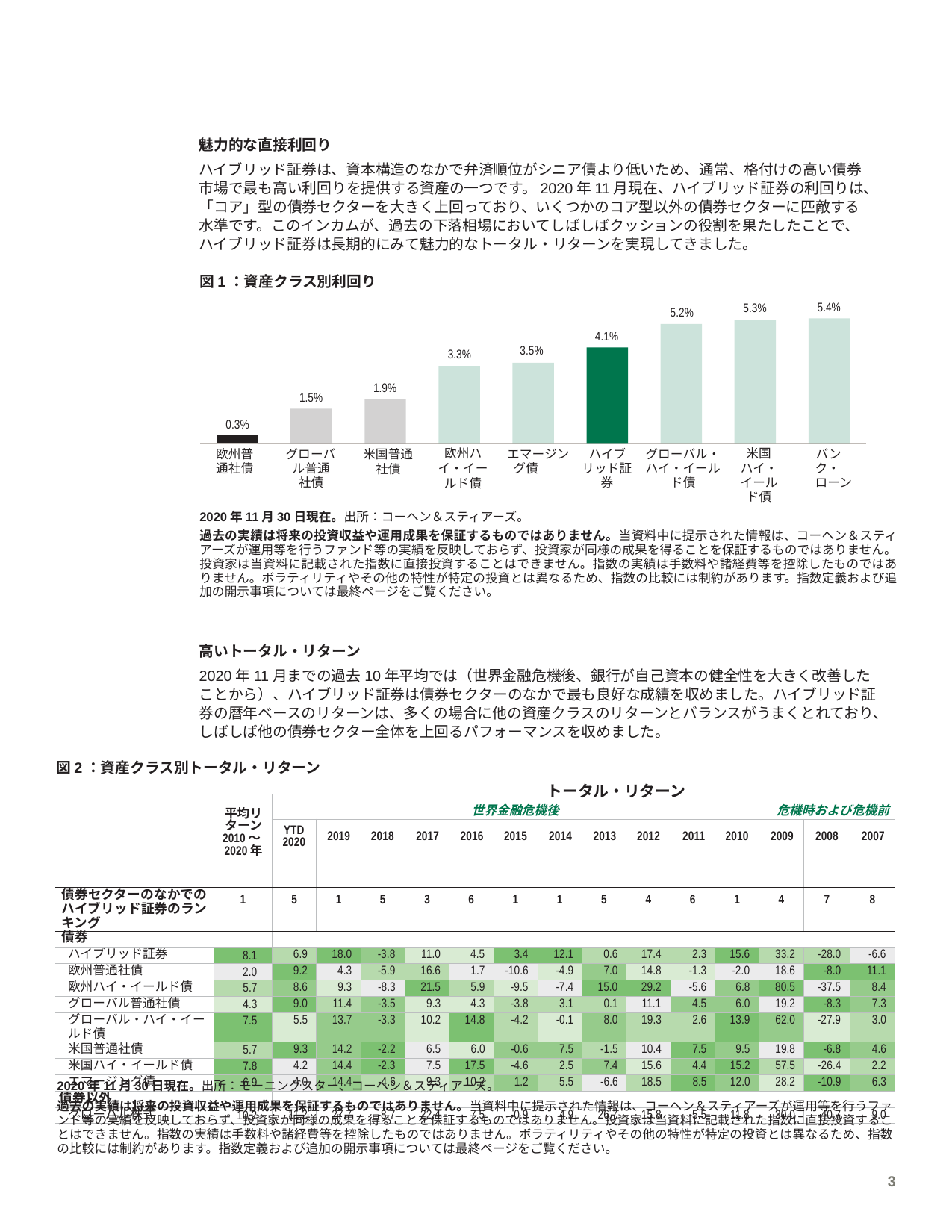

魅力的な直接利回り
ハイブリッド証券は、資本構造のなかで弁済順位がシニア債より低いため、通常、格付けの高い債券市場で最も高い利回りを提供する資産の一つです。2020年11月現在、ハイブリッド証券の利回りは、「コア」型の債券セクターを大きく上回っており、いくつかのコア型以外の債券セクターに匹敵する水準です。このインカムが、過去の下落相場においてしばしばクッションの役割を果たしたことで、ハイブリッド証券は長期的にみて魅力的なトータル・リターンを実現してきました。

図1：資産クラス別利回り
5.4%
5.3%
5.2%

4.1%
3.5%
3.3%

1.9%
1.5%

0.3%

欧州ハイ・イールド債
欧州普通社債
グローバル普通社債
米国普通社債
エマージング債
ハイブリッド証券
グローバル・ハイ・イールド債
米国
ハイ・イールド債
バンク・ローン
2020年11月30日現在。出所：コーヘン＆スティアーズ。
過去の実績は将来の投資収益や運用成果を保証するものではありません。当資料中に提示された情報は、コーヘン＆スティアーズが運用等を行うファンド等の実績を反映しておらず、投資家が同様の成果を得ることを保証するものではありません。投資家は当資料に記載された指数に直接投資することはできません。指数の実績は手数料や諸経費等を控除したものではありません。ボラティリティやその他の特性が特定の投資とは異なるため、指数の比較には制約があります。指数定義および追加の開示事項については最終ページをご覧ください。

高いトータル・リターン
2020年11月までの過去10年平均では（世界金融危機後、銀行が自己資本の健全性を大きく改善したことから）、ハイブリッド証券は債券セクターのなかで最も良好な成績を収めました。ハイブリッド証券の暦年ベースのリターンは、多くの場合に他の資産クラスのリターンとバランスがうまくとれており、しばしば他の債券セクター全体を上回るパフォーマンスを収めました。

図2：資産クラス別トータル・リターン
トータル・リターン
| 平均リターン 2010～2020年 |  | 世界金融危機後 |  |  |  |  |  |  |  |  |  |  | 危機時および危機前 |  |  |
| --- | --- | --- | --- | --- | --- | --- | --- | --- | --- | --- | --- | --- | --- | --- | --- |
|  |  | YTD2020 | 2019 | 2018 | 2017 | 2016 | 2015 | 2014 | 2013 | 2012 | 2011 | 2010 | 2009 | 2008 | 2007 |
| 債券セクターのなかでのハイブリッド証券のランキング | 1 | 5 | 1 | 5 | 3 | 6 | 1 | 1 | 5 | 4 | 6 | 1 | 4 | 7 | 8 |
| 債券 |  |  |  |  |  |  |  |  |  |  |  |  |  |  |  |
| ハイブリッド証券 | 8.1 | 6.9 | 18.0 | -3.8 | 11.0 | 4.5 | 3.4 | 12.1 | 0.6 | 17.4 | 2.3 | 15.6 | 33.2 | -28.0 | -6.6 |
| 欧州普通社債 | 2.0 | 9.2 | 4.3 | -5.9 | 16.6 | 1.7 | -10.6 | -4.9 | 7.0 | 14.8 | -1.3 | -2.0 | 18.6 | -8.0 | 11.1 |
| 欧州ハイ・イールド債 | 5.7 | 8.6 | 9.3 | -8.3 | 21.5 | 5.9 | -9.5 | -7.4 | 15.0 | 29.2 | -5.6 | 6.8 | 80.5 | -37.5 | 8.4 |
| グローバル普通社債 | 4.3 | 9.0 | 11.4 | -3.5 | 9.3 | 4.3 | -3.8 | 3.1 | 0.1 | 11.1 | 4.5 | 6.0 | 19.2 | -8.3 | 7.3 |
| グローバル・ハイ・イールド債 | 7.5 | 5.5 | 13.7 | -3.3 | 10.2 | 14.8 | -4.2 | -0.1 | 8.0 | 19.3 | 2.6 | 13.9 | 62.0 | -27.9 | 3.0 |
| 米国普通社債 | 5.7 | 9.3 | 14.2 | -2.2 | 6.5 | 6.0 | -0.6 | 7.5 | -1.5 | 10.4 | 7.5 | 9.5 | 19.8 | -6.8 | 4.6 |
| 米国ハイ・イールド債 | 7.8 | 4.2 | 14.4 | -2.3 | 7.5 | 17.5 | -4.6 | 2.5 | 7.4 | 15.6 | 4.4 | 15.2 | 57.5 | -26.4 | 2.2 |
| エマージング債 | 6.9 | 4.0 | 14.4 | -4.6 | 9.3 | 10.2 | 1.2 | 5.5 | -6.6 | 18.5 | 8.5 | 12.0 | 28.2 | -10.9 | 6.3 |
| 債券以外 |  |  |  |  |  |  |  |  |  |  |  |  |  |  |  |
| グローバル株式 | 10.2 | 11.2 | 27.7 | -8.7 | 22.4 | 7.5 | -0.9 | 4.9 | 26.7 | 15.8 | -5.5 | 11.8 | 30.0 | -40.7 | 9.0 |
2020年11月30日現在。出所：モーニングスター、コーヘン＆スティアーズ。
過去の実績は将来の投資収益や運用成果を保証するものではありません。当資料中に提示された情報は、コーヘン＆スティアーズが運用等を行うファンド等の実績を反映しておらず、投資家が同様の成果を得ることを保証するものではありません。投資家は当資料に記載された指数に直接投資することはできません。指数の実績は手数料や諸経費等を控除したものではありません。ボラティリティやその他の特性が特定の投資とは異なるため、指数の比較には制約があります。指数定義および追加の開示事項については最終ページをご覧ください。
3